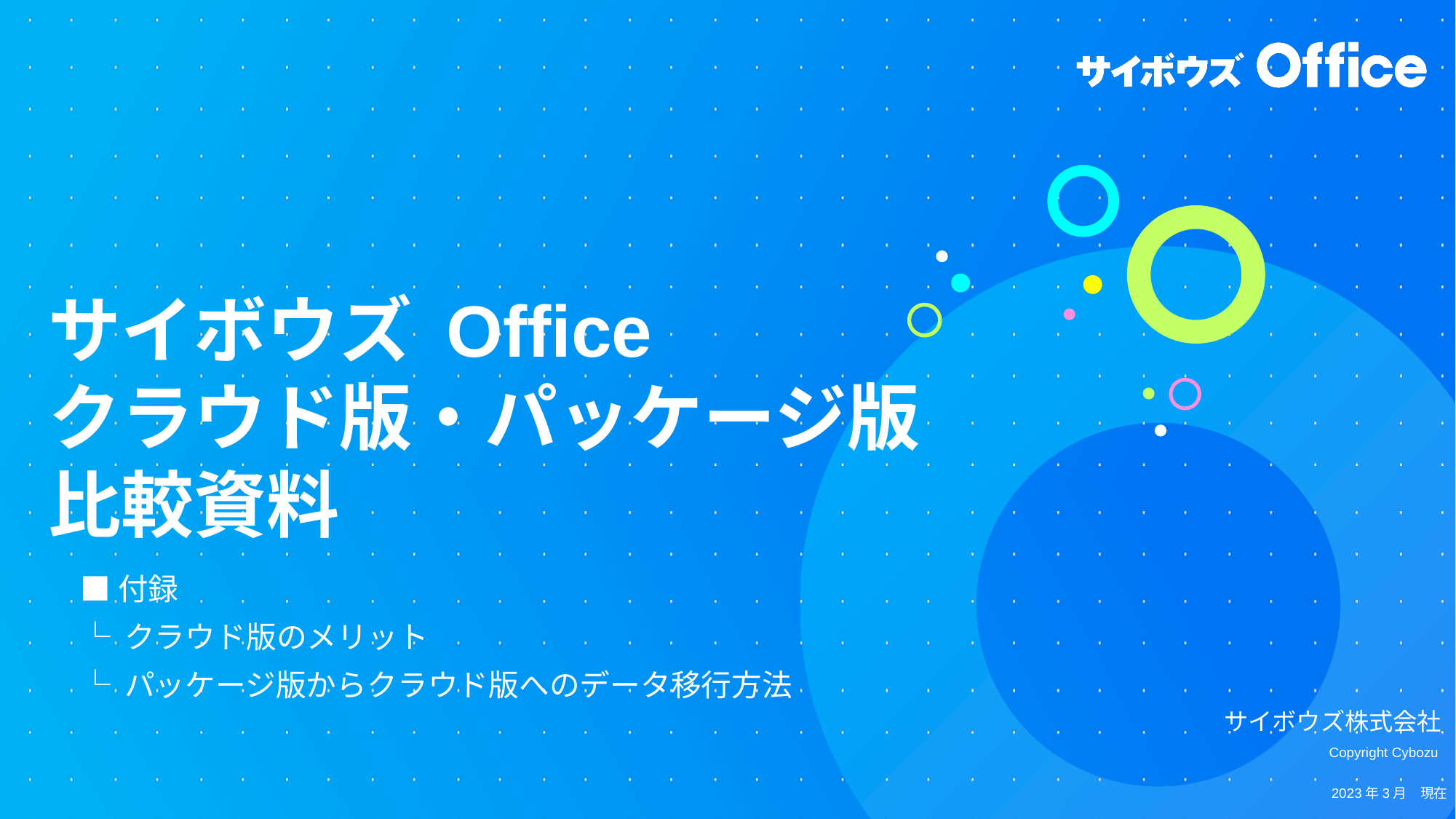

# サイボウズ Office クラウド版・パッケージ版 比較資料
■付録
└ クラウド版のメリット
└ パッケージ版からクラウド版へのデータ移行方法
サイボウズ株式会社
Copyright Cybozu
2023年3月　現在